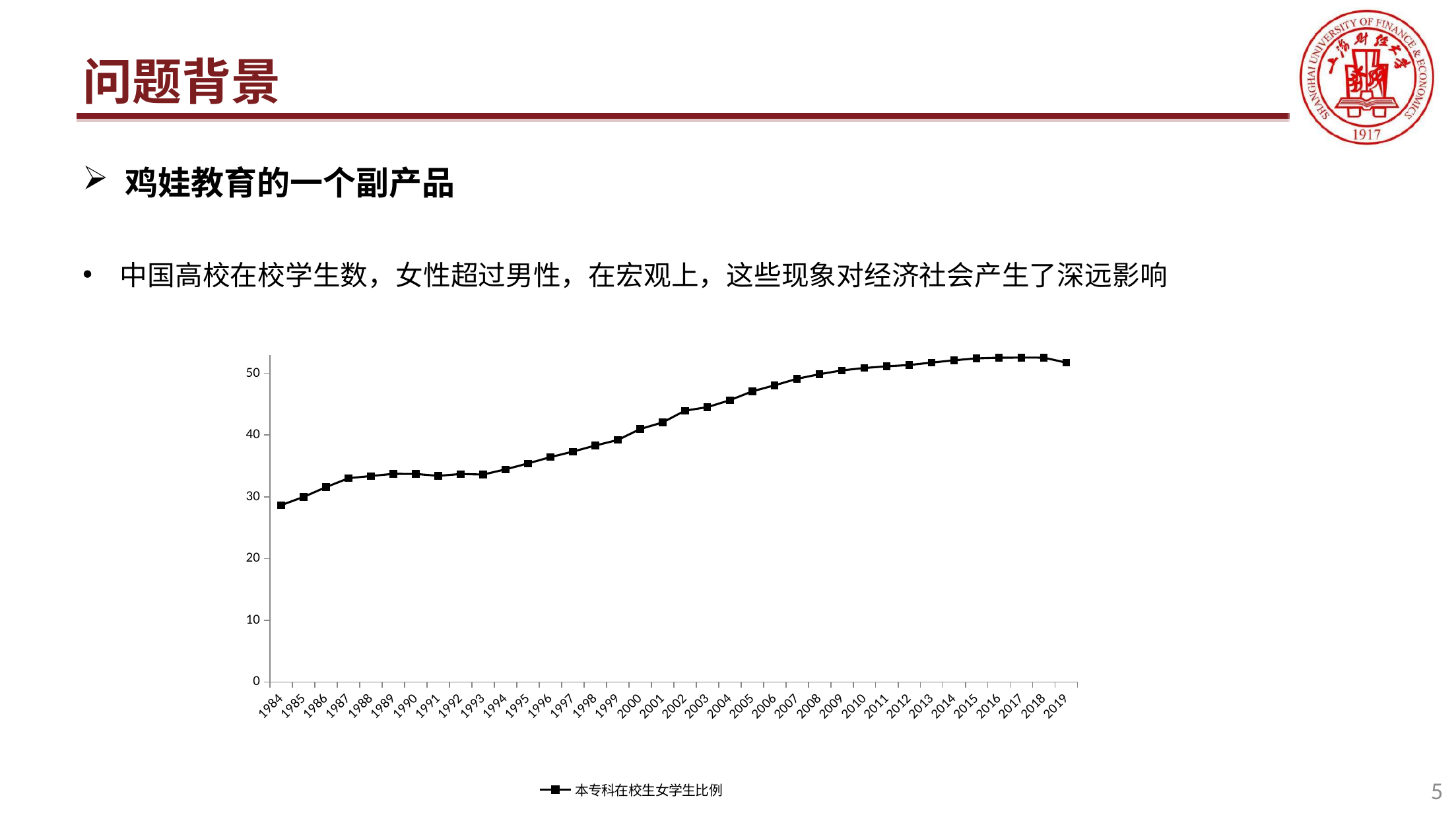

# 问题背景
鸡娃教育的一个副产品

中国高校在校学生数，女性超过男性，在宏观上，这些现象对经济社会产生了深远影响

### Chart

| Category | 本专科在校生女学生比例 |
|---|---|
| 1984 | 28.64868157065062 |
| 1985 | 29.979801538371202 |
| 1986 | 31.56851063829787 |
| 1987 | 33.01169142798795 |
| 1988 | 33.37044387434048 |
| 1989 | 33.715959848230156 |
| 1990 | 33.69855044359335 |
| 1991 | 33.39531242354553 |
| 1992 | 33.69346273576268 |
| 1993 | 33.602614378053865 |
| 1994 | 34.44531431170652 |
| 1995 | 35.404624277456655 |
| 1996 | 36.42738240211527 |
| 1997 | 37.317288306451616 |
| 1998 | 38.3096690917625 |
| 1999 | 39.1998451937497 |
| 2000 | 40.980776493013714 |
| 2001 | 42.040413311638645 |
| 2002 | 43.951470067304285 |
| 2003 | 44.52 |
| 2004 | 45.64529433820772 |
| 2005 | 47.08217546645494 |
| 2006 | 48.06192634169907 |
| 2007 | 49.11878614250092 |
| 2008 | 49.85898209814846 |
| 2009 | 50.476607681321525 |
| 2010 | 50.860368809310216 |
| 2011 | 51.13687725031729 |
| 2012 | 51.349999999999994 |
| 2013 | 51.73753397691786 |
| 2014 | 52.11545127430433 |
| 2015 | 52.420221591707275 |
| 2016 | 52.529032381073485 |
| 2017 | 52.54422150250642 |
| 2018 | 52.5386441735015 |
| 2019 | 51.72008739360392 |
5